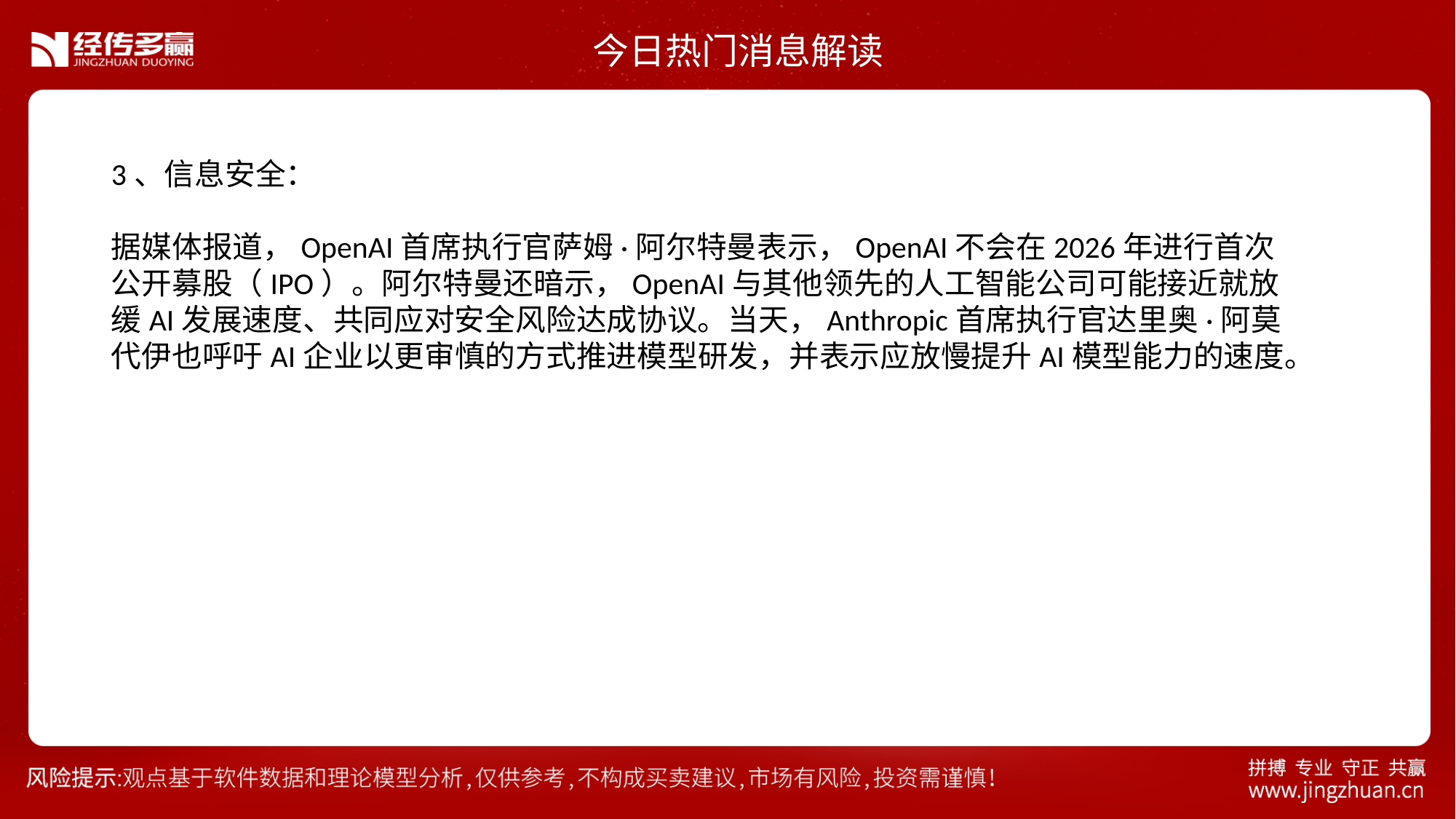

今日热门消息解读
3、信息安全：

据媒体报道，OpenAI首席执行官萨姆·阿尔特曼表示，OpenAI不会在2026年进行首次公开募股（IPO）。阿尔特曼还暗示，OpenAI与其他领先的人工智能公司可能接近就放缓AI发展速度、共同应对安全风险达成协议。当天，Anthropic首席执行官达里奥·阿莫代伊也呼吁AI企业以更审慎的方式推进模型研发，并表示应放慢提升AI模型能力的速度。